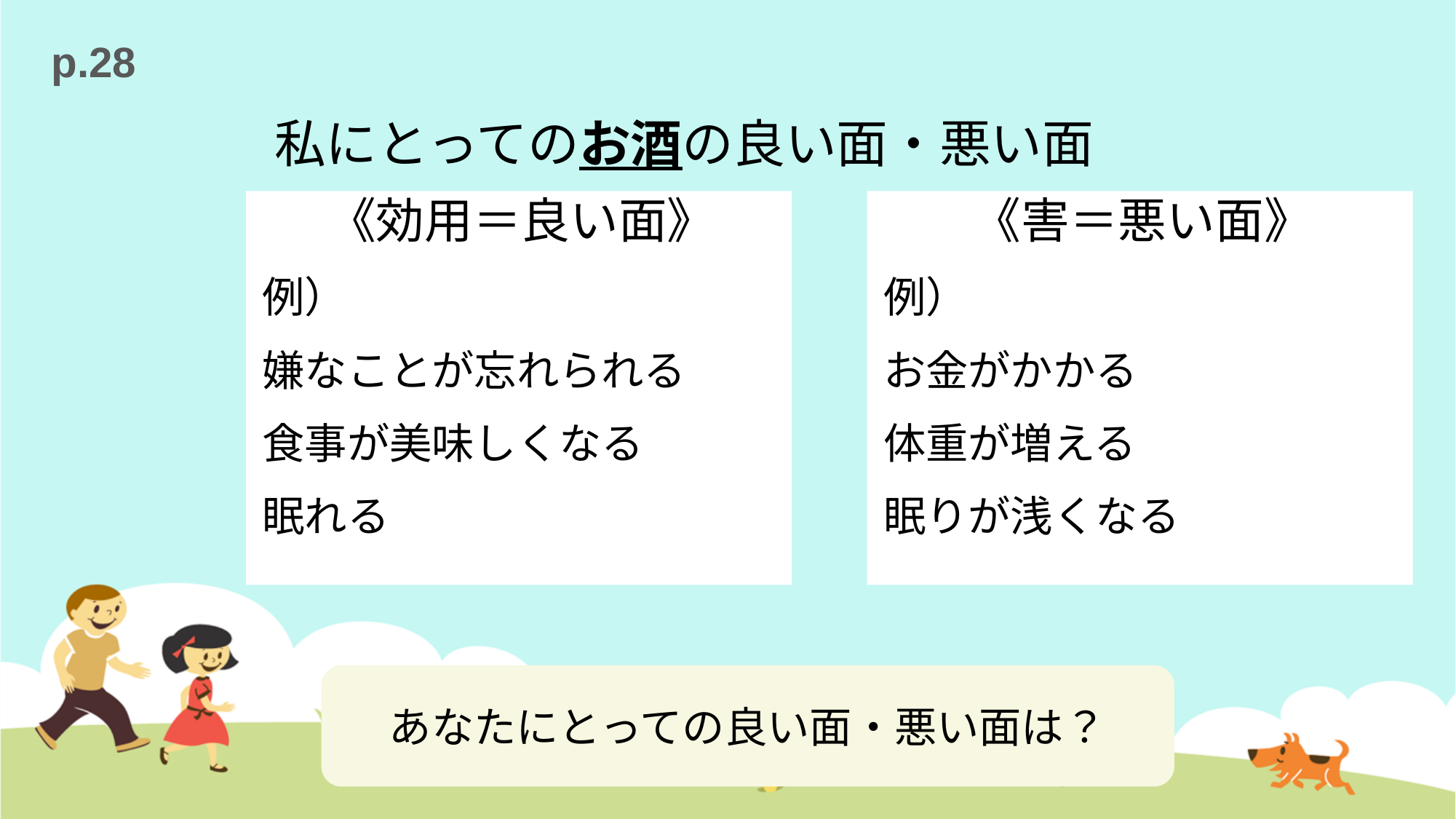

p.28
# 私にとってのお酒の良い面・悪い面
《効用＝良い面》
例）
嫌なことが忘れられる
食事が美味しくなる
眠れる
《害＝悪い面》
例）
お金がかかる
体重が増える
眠りが浅くなる
あなたにとっての良い面・悪い面は？